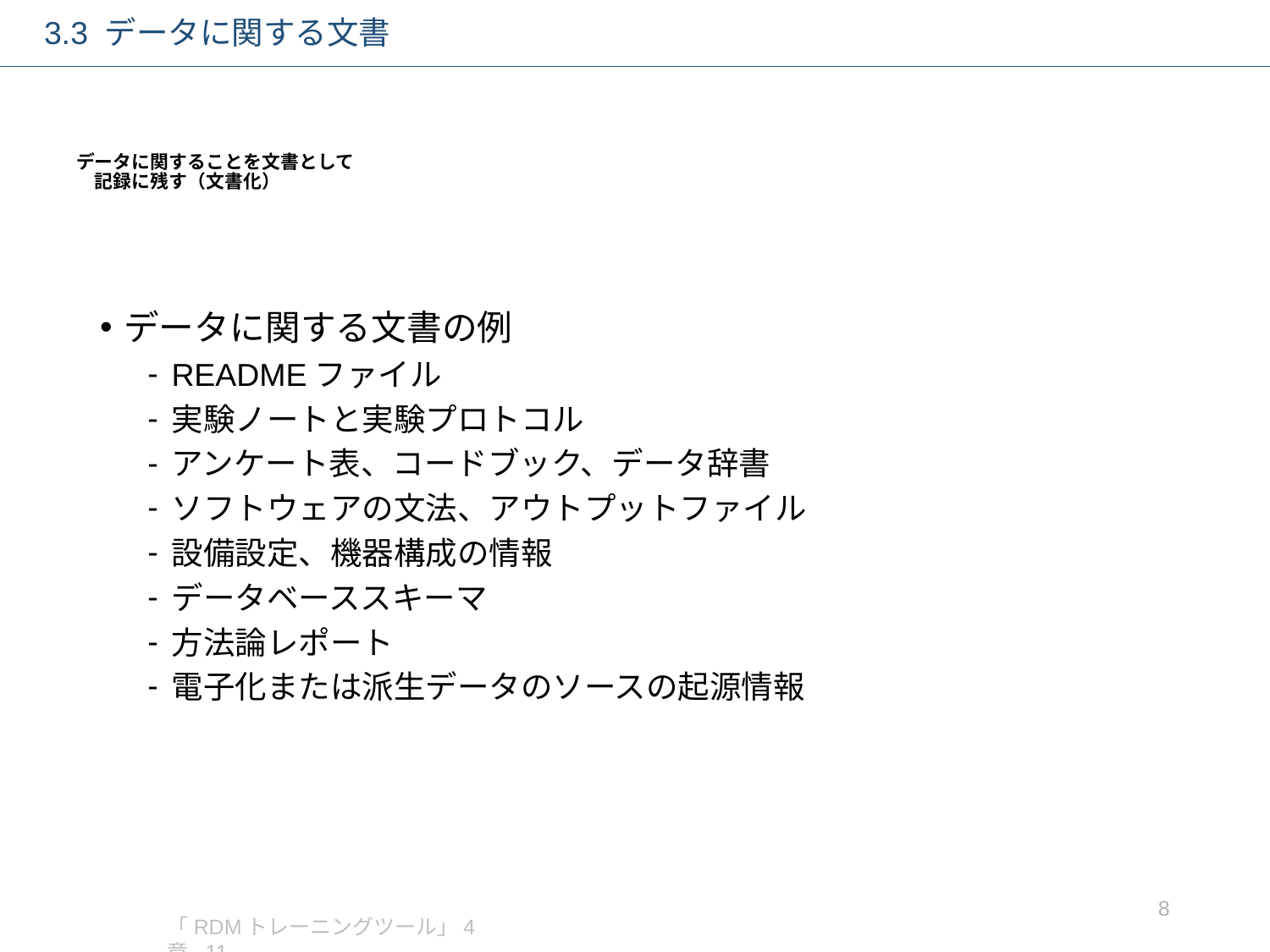

3.3 データに関する文書
# データに関することを文書として 　記録に残す（文書化）
データに関する文書の例
READMEファイル
実験ノートと実験プロトコル
アンケート表、コードブック、データ辞書
ソフトウェアの文法、アウトプットファイル
設備設定、機器構成の情報
データベーススキーマ
方法論レポート
電子化または派生データのソースの起源情報
8
「RDMトレーニングツール」4章_11